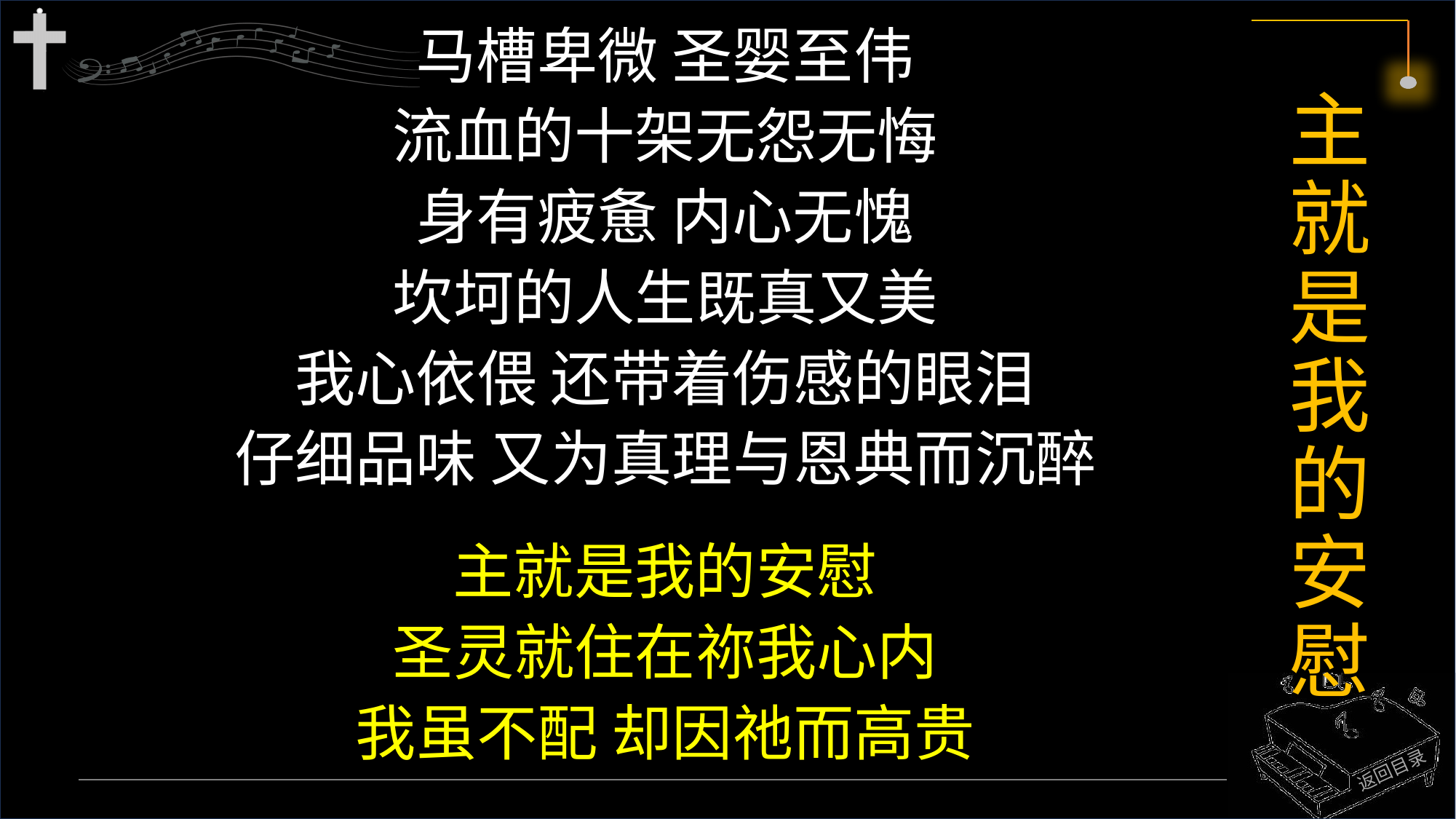

马槽卑微 圣婴至伟
流血的十架无怨无悔
身有疲惫 内心无愧
坎坷的人生既真又美
我心依偎 还带着伤感的眼泪
仔细品味 又为真理与恩典而沉醉

主就是我的安慰
圣灵就住在祢我心内
我虽不配 却因祂而高贵
# 主就是我的安慰